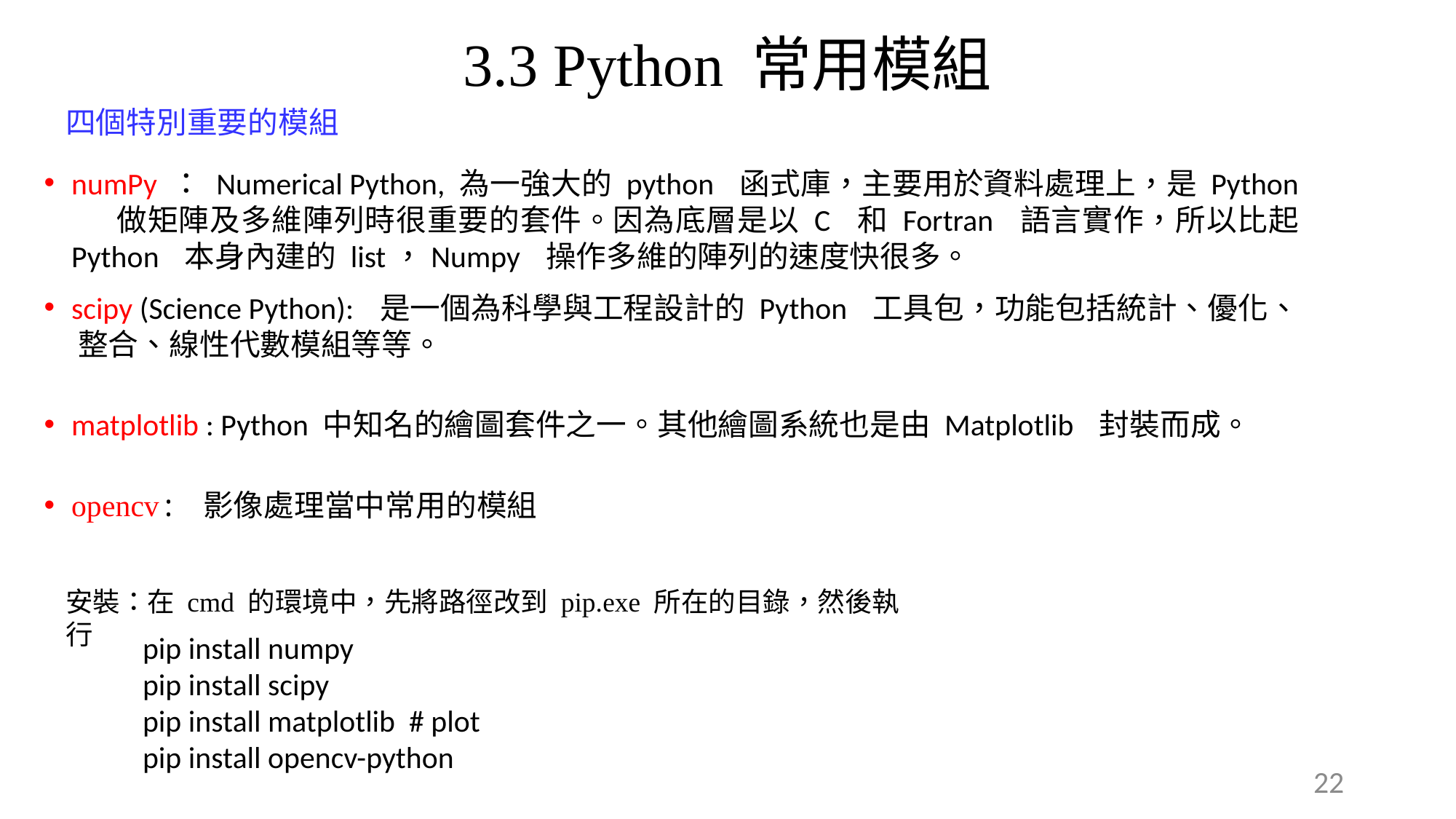

3.3 Python 常用模組
四個特別重要的模組
numPy ： Numerical Python, 為一強大的 python 函式庫，主要用於資料處理上，是 Python   做矩陣及多維陣列時很重要的套件。因為底層是以 C 和 Fortran 語言實作，所以比起 Python 本身內建的 list，Numpy 操作多維的陣列的速度快很多。
scipy (Science Python): 是一個為科學與工程設計的 Python 工具包，功能包括統計、優化、  整合、線性代數模組等等。

matplotlib : Python 中知名的繪圖套件之一。其他繪圖系統也是由 Matplotlib 封裝而成。

opencv: 影像處理當中常用的模組
安裝：在 cmd 的環境中，先將路徑改到 pip.exe 所在的目錄，然後執行
pip install numpy
pip install scipy
pip install matplotlib  # plot
pip install opencv-python
22